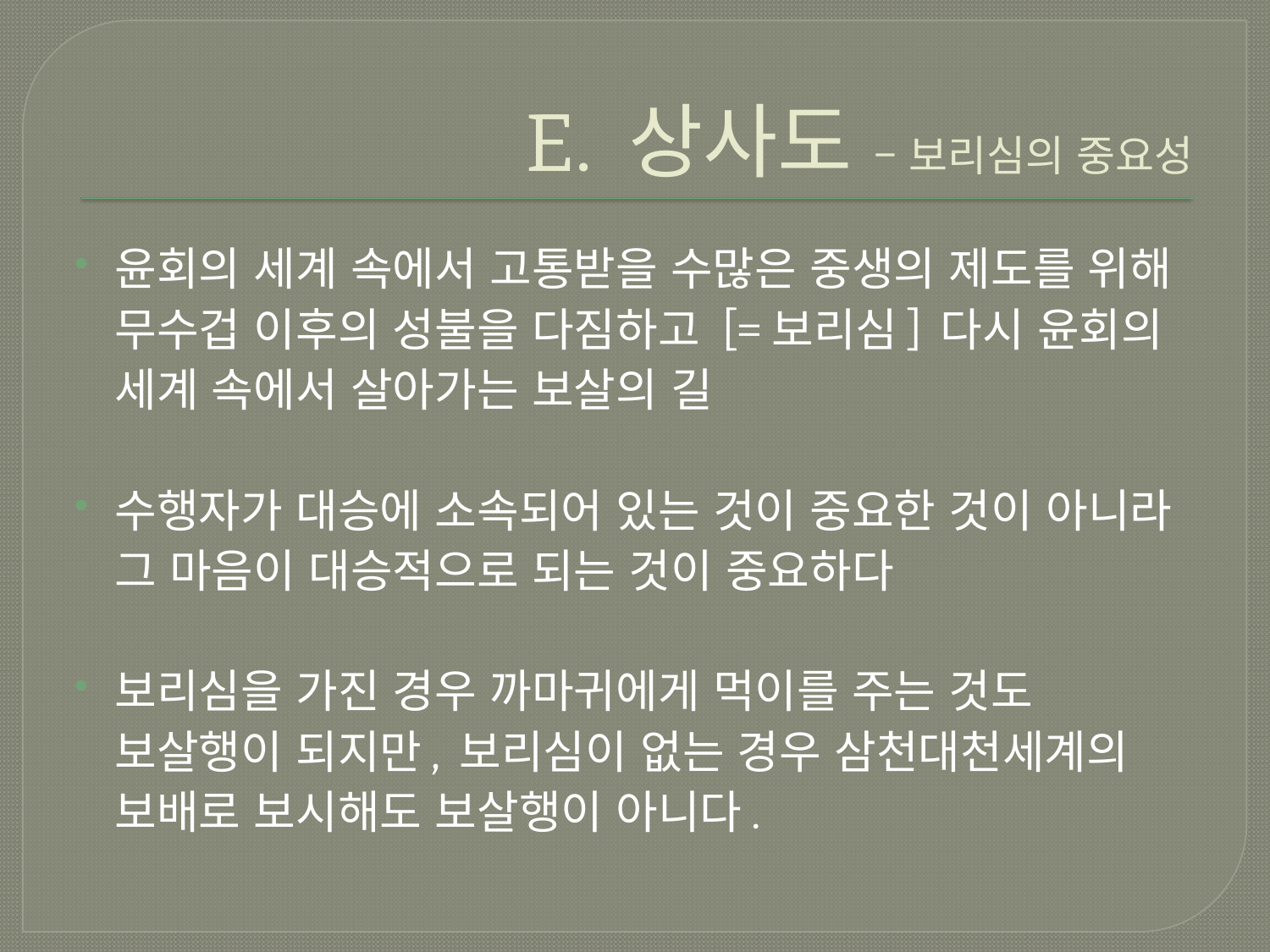

# E. 상사도 – 보리심의 중요성
윤회의 세계 속에서 고통받을 수많은 중생의 제도를 위해 무수겁 이후의 성불을 다짐하고 [=보리심] 다시 윤회의 세계 속에서 살아가는 보살의 길

수행자가 대승에 소속되어 있는 것이 중요한 것이 아니라 그 마음이 대승적으로 되는 것이 중요하다

보리심을 가진 경우 까마귀에게 먹이를 주는 것도 보살행이 되지만, 보리심이 없는 경우 삼천대천세계의 보배로 보시해도 보살행이 아니다.